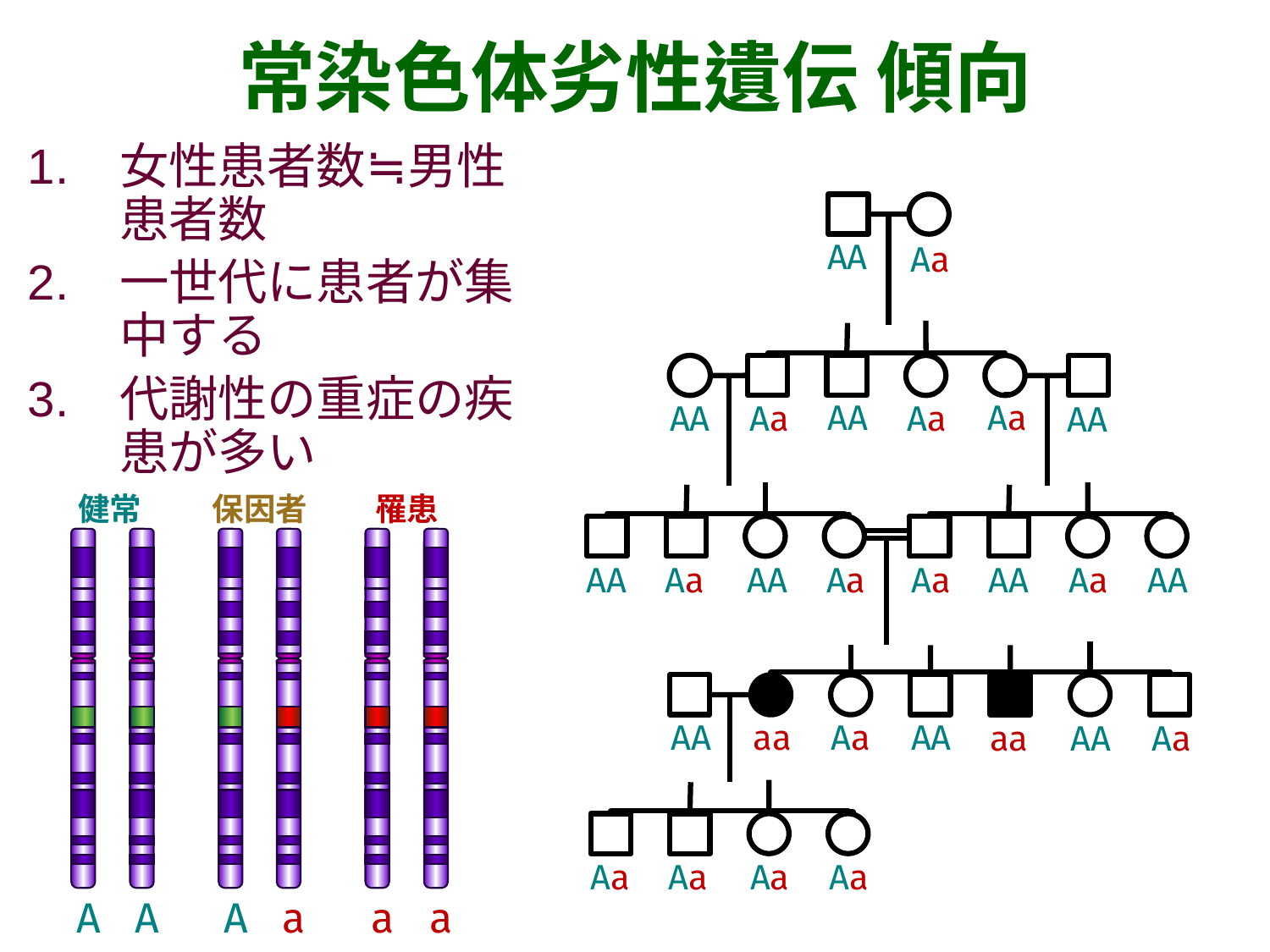

常染色体劣性遺伝 傾向

女性患者数≒男性患者数
一世代に患者が集中する
代謝性の重症の疾患が多い

AA
Aa

AA
Aa
AA
Aa
Aa
AA

AA
Aa
AA
Aa
Aa
AA
Aa
AA

AA
aa
Aa
AA
aa
AA
Aa

Aa
Aa
Aa
Aa
健常
保因者
罹患

A
A
A
a
a
a